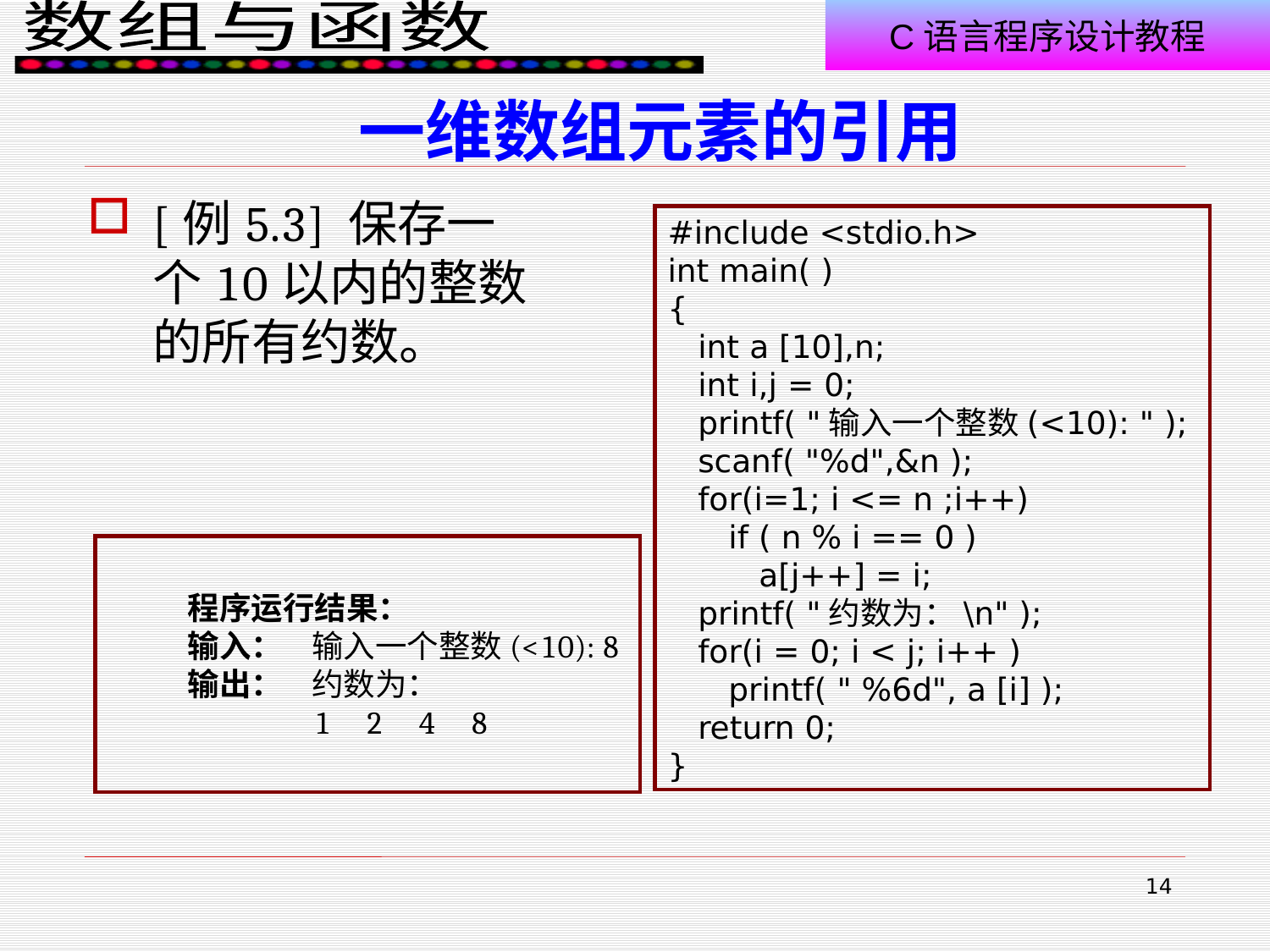

# 一维数组元素的引用
[例5.3] 保存一个10以内的整数的所有约数。

#include <stdio.h>
int main( )
{
   int a [10],n;
   int i,j = 0;
   printf( "输入一个整数(<10): " );
   scanf( "%d",&n );
   for(i=1; i <= n ;i++)
      if ( n % i == 0 )
         a[j++] = i;
   printf( "约数为：\n" );
   for(i = 0; i < j; i++ )
      printf( " %6d", a [i] );
   return 0;
}
程序运行结果：
输入：    输入一个整数(<10): 8
输出：    约数为：
                  1     2     4     8
14